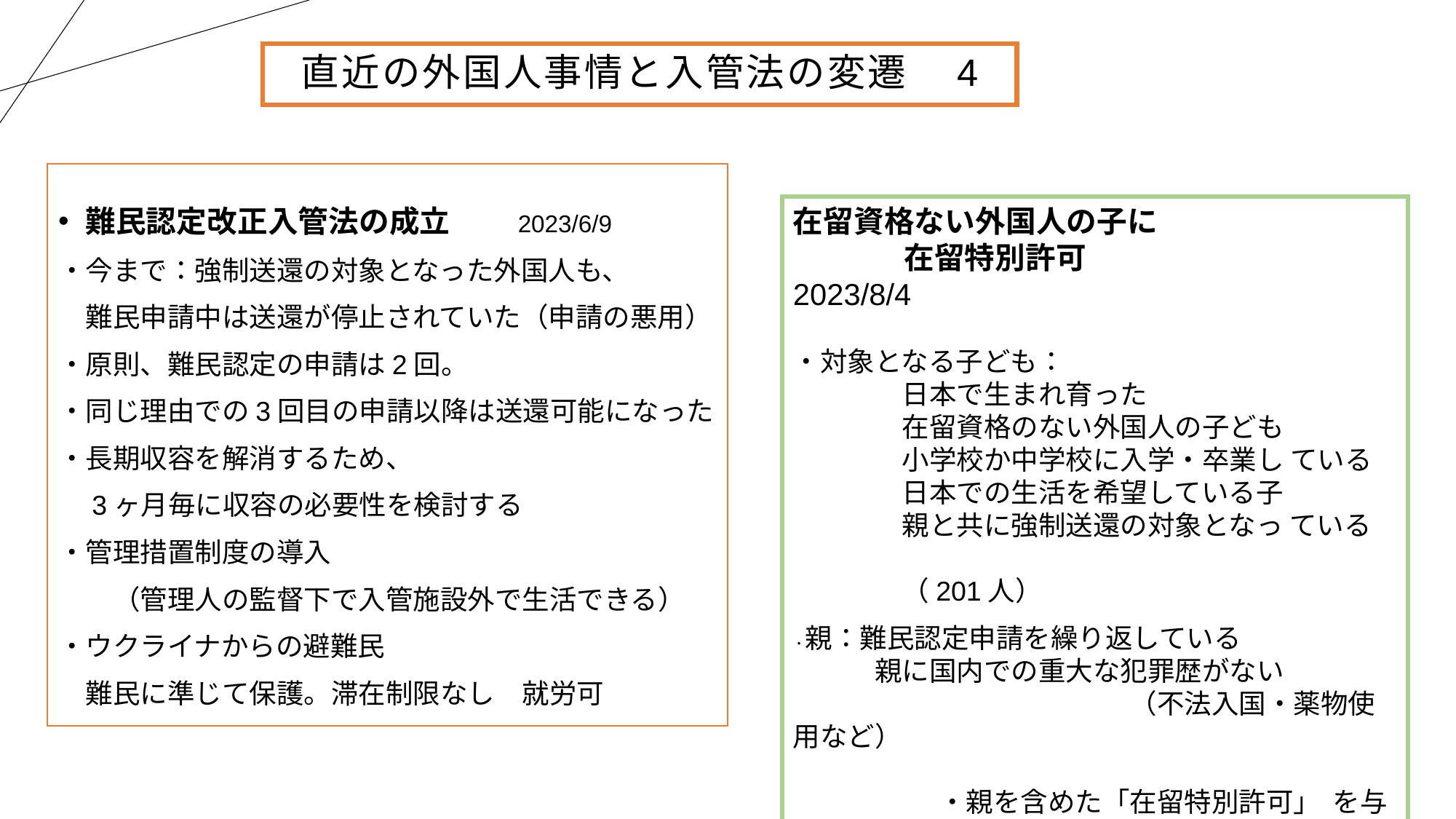

# 直近の外国人事情と入管法の変遷　4

難民認定改正入管法の成立　　2023/6/9
・今まで：強制送還の対象となった外国人も、
　難民申請中は送還が停止されていた（申請の悪用）
・原則、難民認定の申請は2回。
・同じ理由での3回目の申請以降は送還可能になった
・長期収容を解消するため、
　3ヶ月毎に収容の必要性を検討する
・管理措置制度の導入
　　（管理人の監督下で入管施設外で生活できる）
・ウクライナからの避難民
　難民に準じて保護。滞在制限なし　就労可

在留資格ない外国人の子に
               在留特別許可 　　　　　2023/8/4

・対象となる子ども：
　　　　日本で生まれ育った
　　　　在留資格のない外国人の子ども
　　　　小学校か中学校に入学・卒業し ている
　　　　日本での生活を希望している子
　　　　親と共に強制送還の対象となっ ている
　　　　　　　　　　　　　　　　　　　　　　　　　　（201人）

・親：難民認定申請を繰り返している
　　　親に国内での重大な犯罪歴がない
　　　　　　　（不法入国・薬物使用など）

・親を含めた「在留特別許可」  を与え、
　　　　　　滞在を認める考え を示した。
18